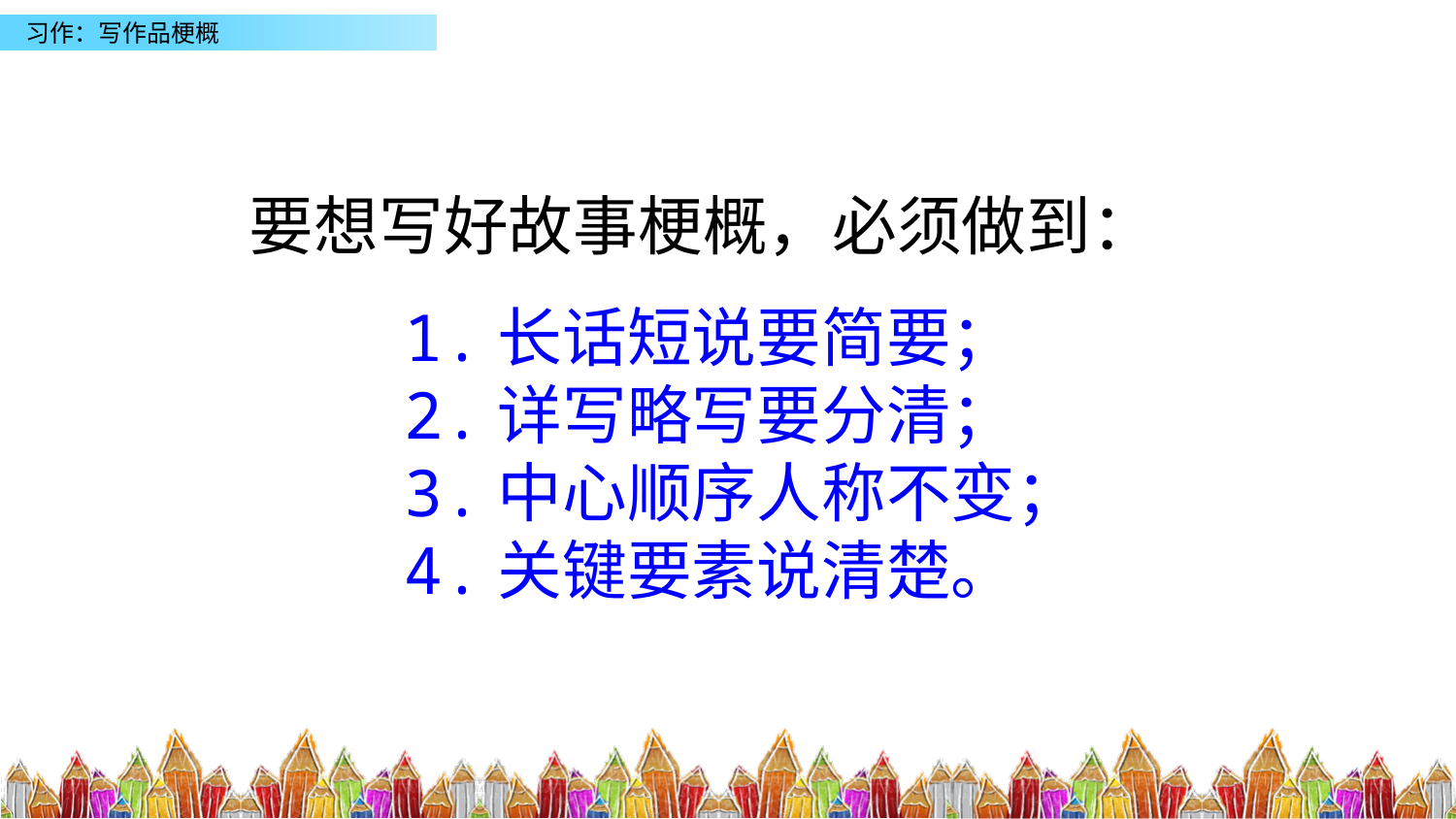

要想写好故事梗概，必须做到：

    1.长话短说要简要；
    2.详写略写要分清；
    3.中心顺序人称不变；
    4.关键要素说清楚。